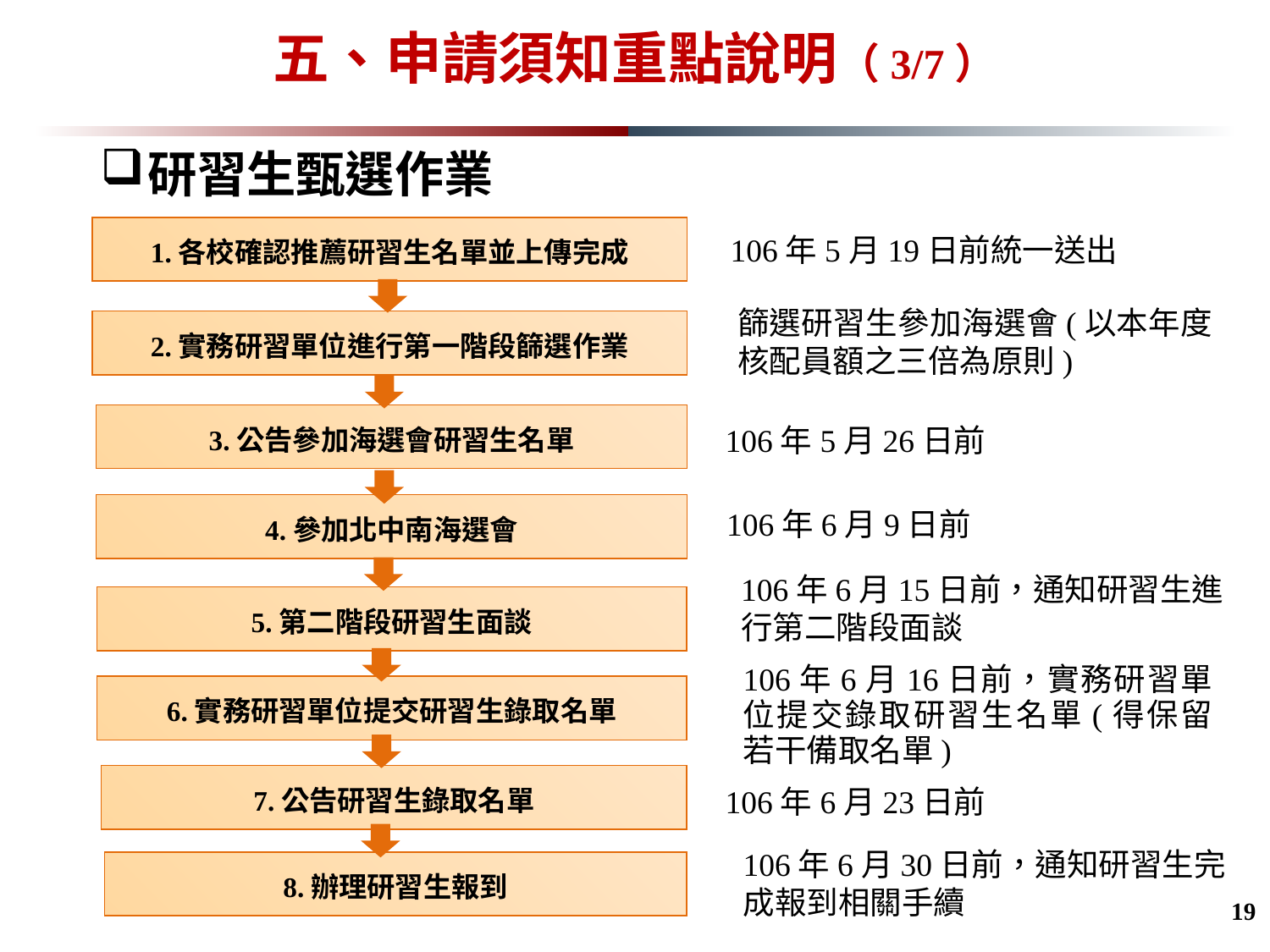

# 五、申請須知重點說明（3/7）
研習生甄選作業
1.各校確認推薦研習生名單並上傳完成

2.實務研習單位進行第一階段篩選作業

3.公告參加海選會研習生名單

4.參加北中南海選會

5.第二階段研習生面談

6.實務研習單位提交研習生錄取名單

7.公告研習生錄取名單

8.辦理研習生報到
106年5月19日前統一送出
篩選研習生參加海選會(以本年度核配員額之三倍為原則)
106年5月26日前
106年6月9日前
106年6月15日前，通知研習生進行第二階段面談
106年6月16日前，實務研習單位提交錄取研習生名單(得保留若干備取名單)
106年6月23日前
106年6月30日前，通知研習生完成報到相關手續